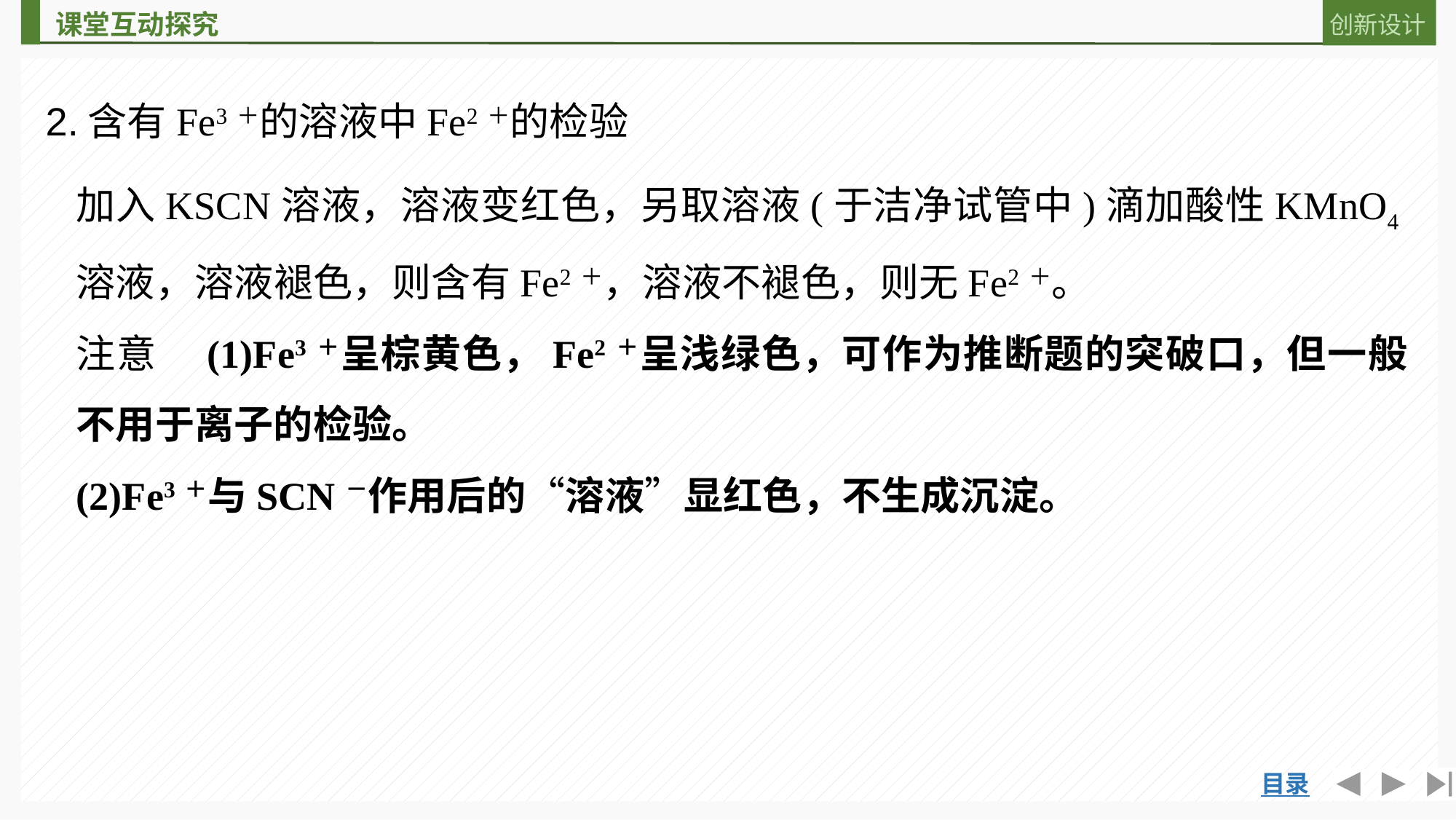

2.含有Fe3＋的溶液中Fe2＋的检验
加入KSCN溶液，溶液变红色，另取溶液(于洁净试管中)滴加酸性KMnO4溶液，溶液褪色，则含有Fe2＋，溶液不褪色，则无Fe2＋。
注意　(1)Fe3＋呈棕黄色，Fe2＋呈浅绿色，可作为推断题的突破口，但一般不用于离子的检验。
(2)Fe3＋与SCN－作用后的“溶液”显红色，不生成沉淀。